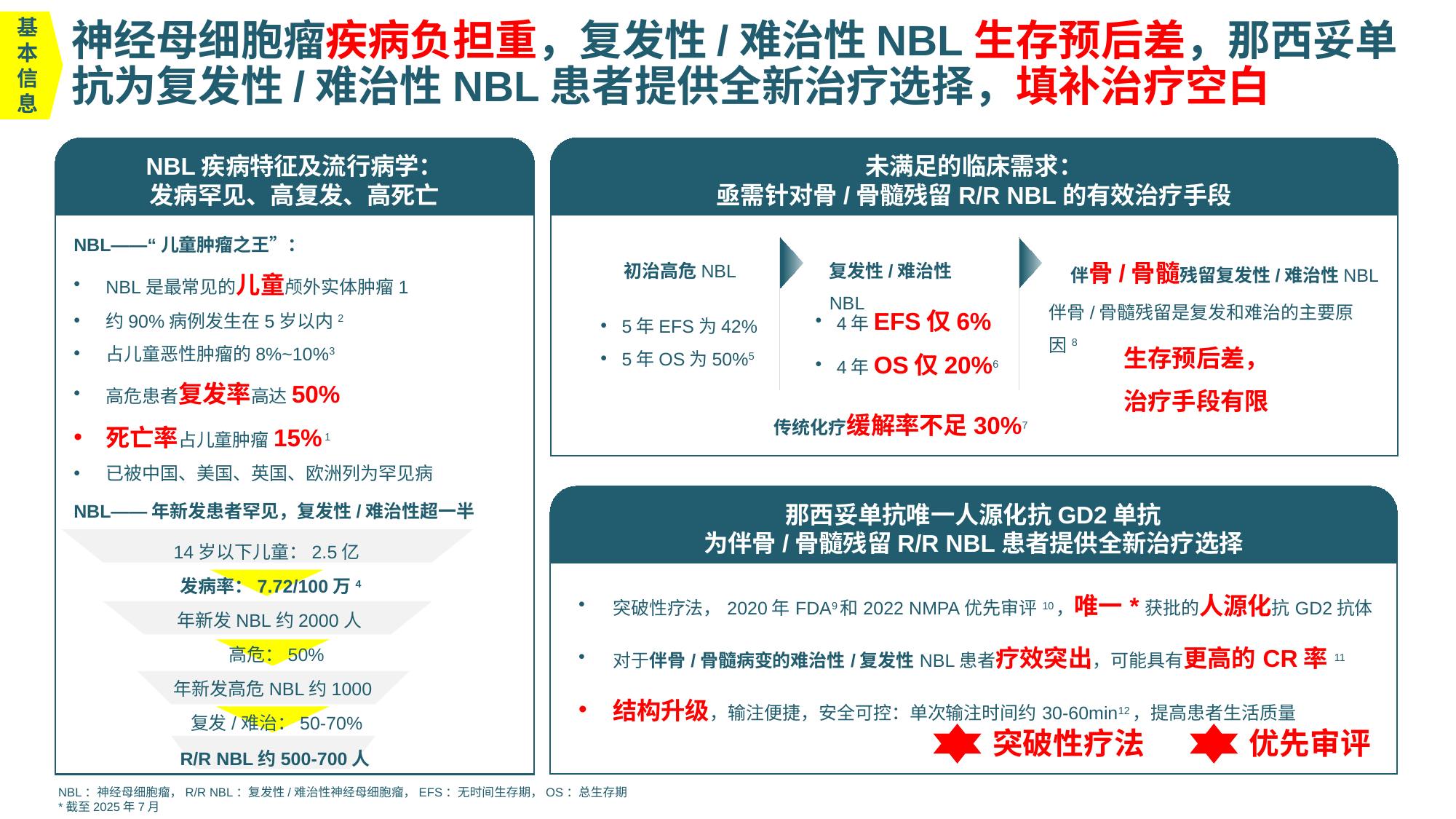

基本信息
# 神经母细胞瘤疾病负担重，复发性/难治性NBL生存预后差，那西妥单抗为复发性/难治性NBL患者提供全新治疗选择，填补治疗空白
NBL疾病特征及流行病学：
发病罕见、高复发、高死亡
未满足的临床需求：
亟需针对骨/骨髓残留R/R NBL的有效治疗手段

a
NBL——“儿童肿瘤之王”：
NBL是最常见的儿童颅外实体肿瘤1
约90%病例发生在5岁以内2
占儿童恶性肿瘤的8%~10%3
高危患者复发率高达50%
死亡率占儿童肿瘤15% 1
已被中国、美国、英国、欧洲列为罕见病
伴骨/骨髓残留复发性/难治性NBL
初治高危NBL
复发性/难治性NBL

伴骨/骨髓残留是复发和难治的主要原因8
4年EFS仅6%
4年OS仅20%6
5年EFS为42%
5年OS为50%5
生存预后差，
治疗手段有限
传统化疗缓解率不足30%7
NBL——年新发患者罕见，复发性/难治性超一半
那西妥单抗唯一人源化抗GD2单抗
为伴骨/骨髓残留R/R NBL患者提供全新治疗选择
14岁以下儿童：2.5亿

发病率：7.72/100万4

| 突破性疗法，2020年FDA9和2022 NMPA优先审评10，唯一\*获批的人源化抗GD2抗体 对于伴骨/骨髓病变的难治性/复发性NBL患者疗效突出，可能具有更高的CR率11 结构升级，输注便捷，安全可控：单次输注时间约30-60min12，提高患者生活质量 |
| --- |

年新发NBL约2000人

高危：50%

年新发高危NBL约1000人

复发/难治：50-70%

突破性疗法
优先审评

R/R NBL约500-700人

NBL：神经母细胞瘤，R/R NBL：复发性/难治性神经母细胞瘤，EFS：无时间生存期，OS：总生存期
*截至2025年7月